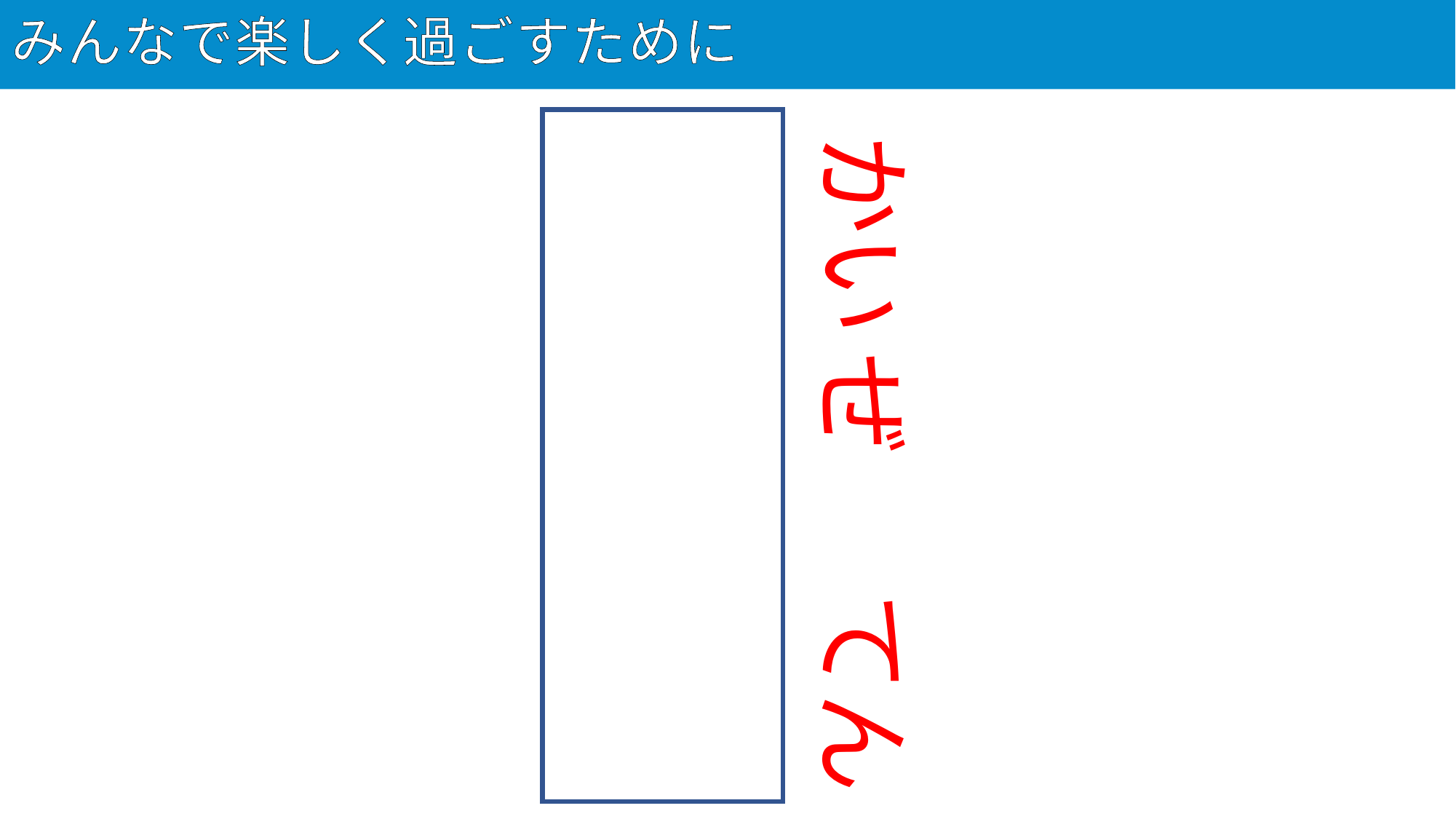

# みんなで楽しく過ごすために
33
改善点

かい
ぜん
てん